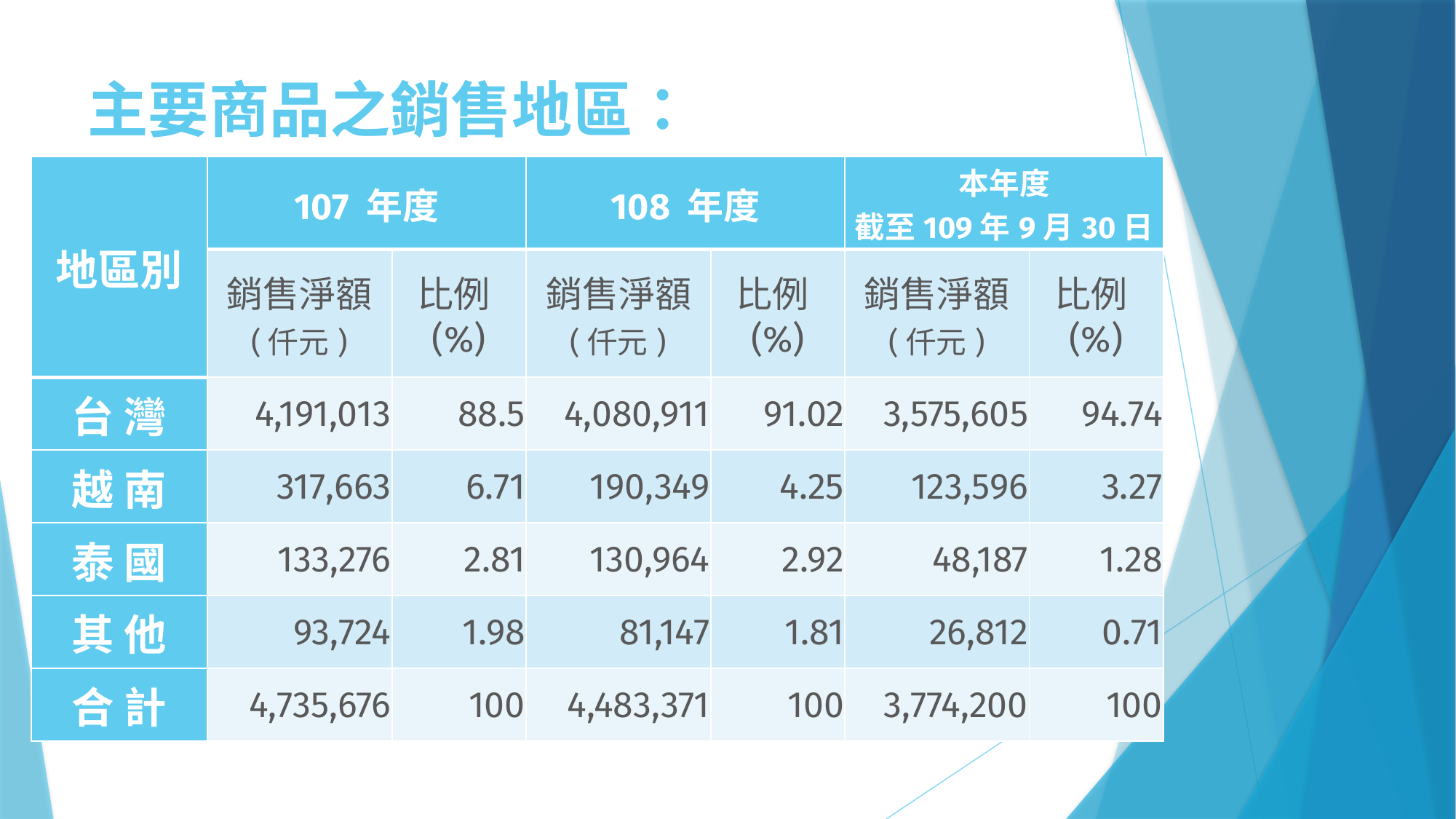

主要商品之銷售地區：
| 地區別 | 107 年度 |  | 108 年度 |  | 本年度 截至109年9月30日 |  |
| --- | --- | --- | --- | --- | --- | --- |
|  | 銷售淨額 (仟元) | 比例(%) | 銷售淨額 (仟元) | 比例(%) | 銷售淨額 (仟元) | 比例(%) |
| 台 灣 | 4,191,013 | 88.5 | 4,080,911 | 91.02 | 3,575,605 | 94.74 |
| 越 南 | 317,663 | 6.71 | 190,349 | 4.25 | 123,596 | 3.27 |
| 泰 國 | 133,276 | 2.81 | 130,964 | 2.92 | 48,187 | 1.28 |
| 其 他 | 93,724 | 1.98 | 81,147 | 1.81 | 26,812 | 0.71 |
| 合 計 | 4,735,676 | 100 | 4,483,371 | 100 | 3,774,200 | 100 |